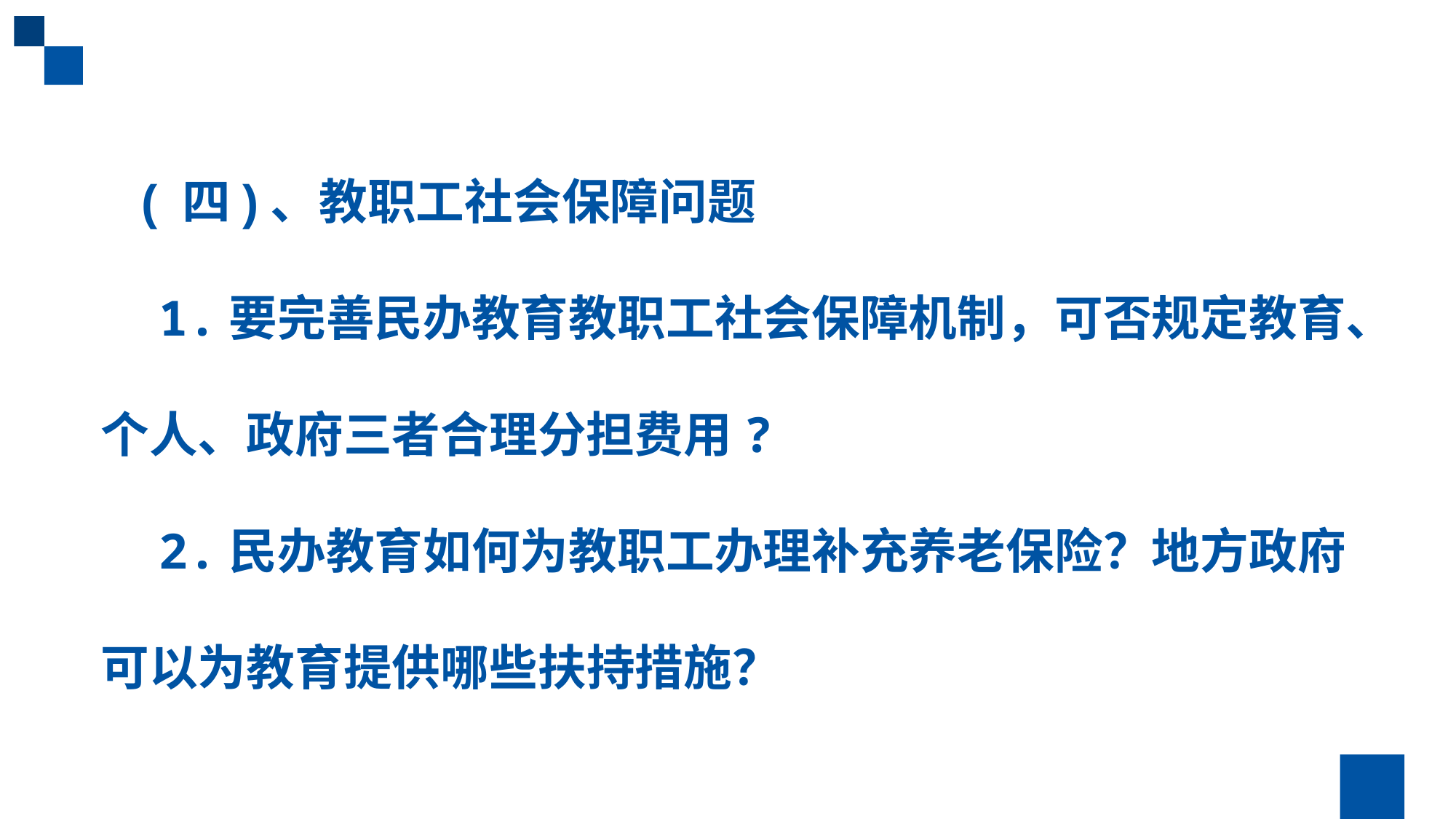

( 四)、教职工社会保障问题
  1.要完善民办教育教职工社会保障机制，可否规定教育、个人、政府三者合理分担费用?
  2.民办教育如何为教职工办理补充养老保险？地方政府可以为教育提供哪些扶持措施？

59